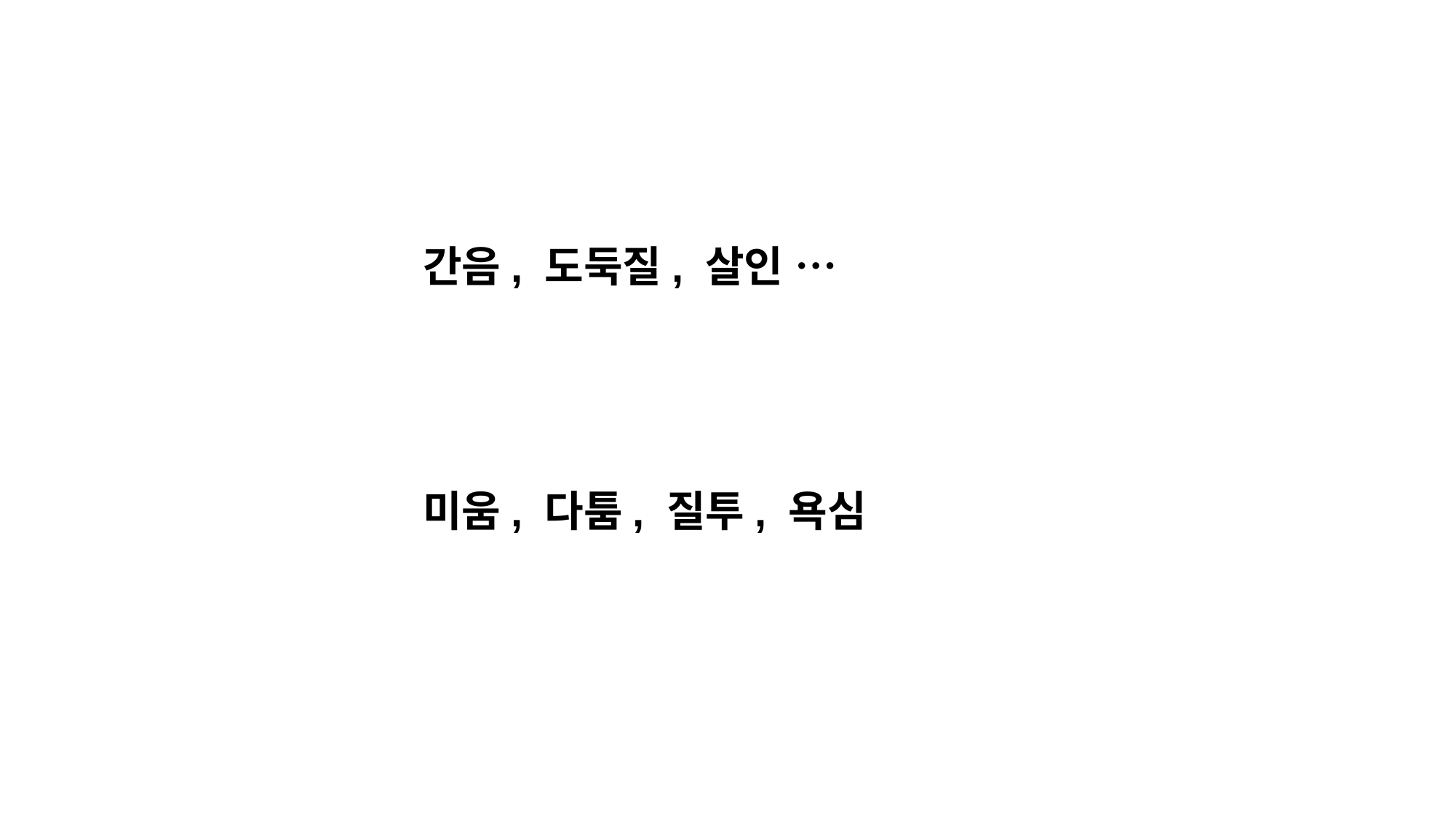

간음, 도둑질, 살인 …

미움, 다툼, 질투, 욕심